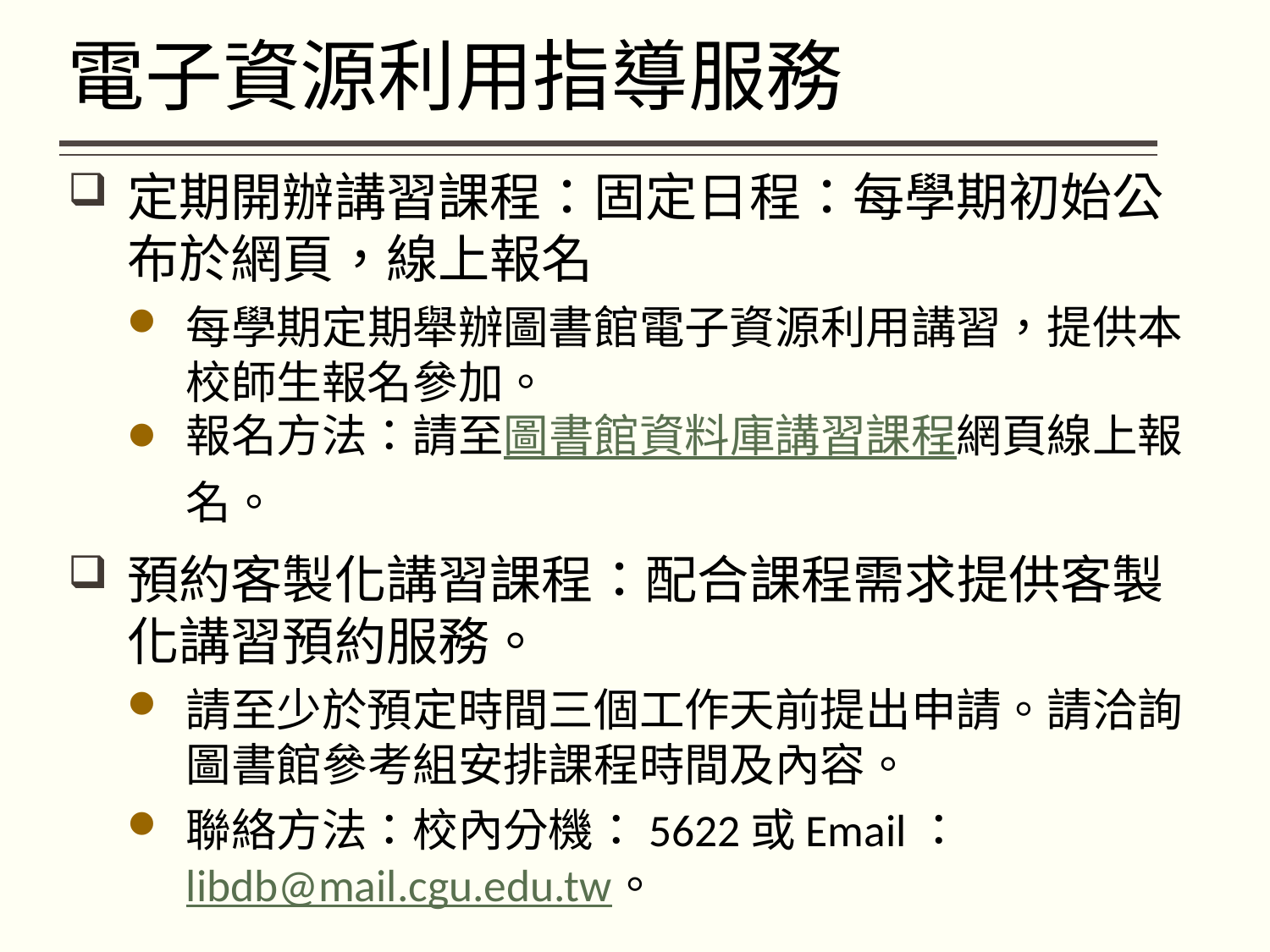

# 電子資源利用指導服務
定期開辦講習課程：固定日程：每學期初始公布於網頁，線上報名
每學期定期舉辦圖書館電子資源利用講習，提供本校師生報名參加。
報名方法：請至圖書館資料庫講習課程網頁線上報名。
預約客製化講習課程：配合課程需求提供客製化講習預約服務。
請至少於預定時間三個工作天前提出申請。請洽詢圖書館參考組安排課程時間及內容。
聯絡方法：校內分機：5622或Email：libdb@mail.cgu.edu.tw。

          25